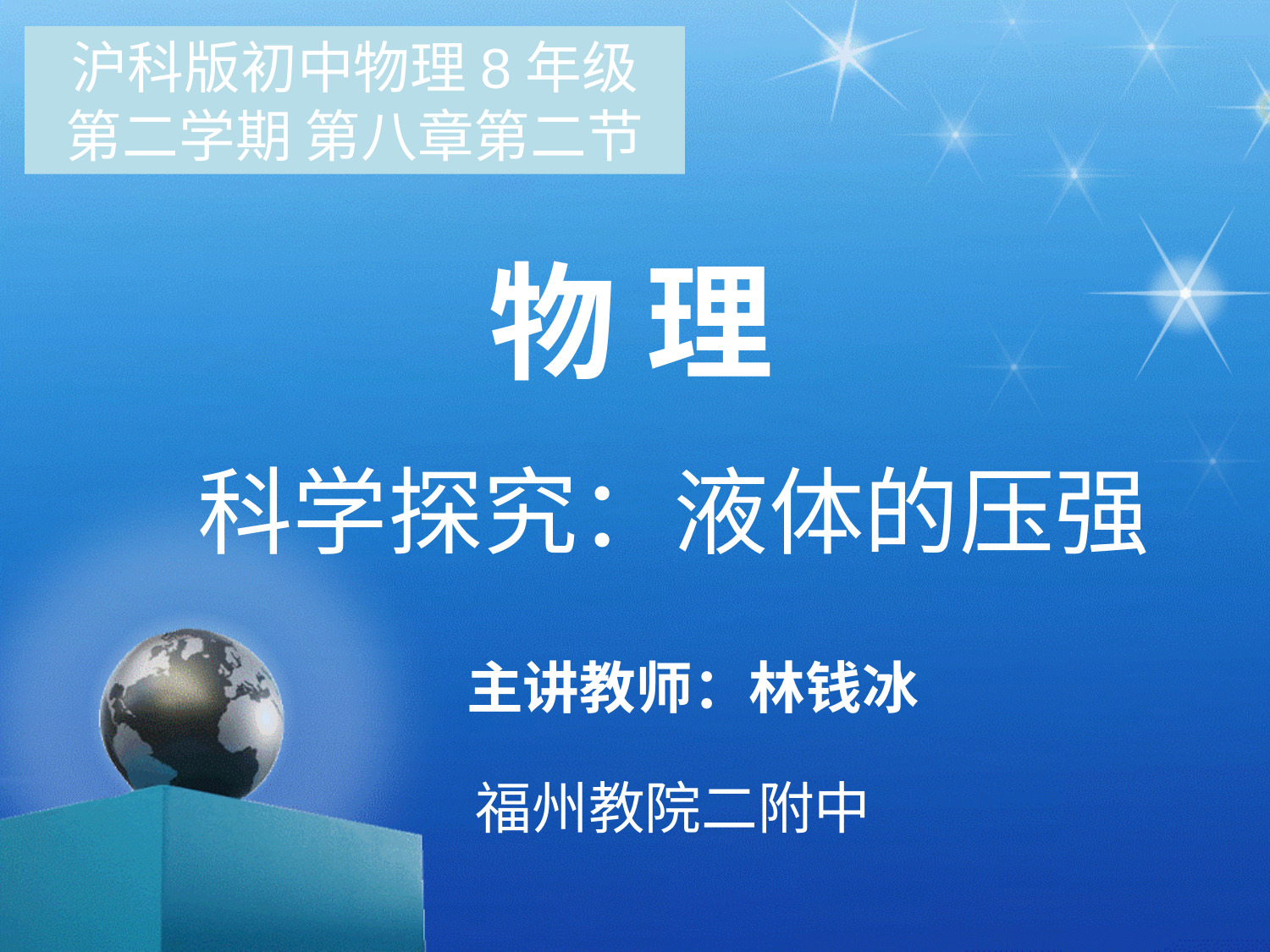

沪科版初中物理8年级
第二学期 第八章第二节

物 理

科学探究：液体的压强
主讲教师：林钱冰
福州教院二附中